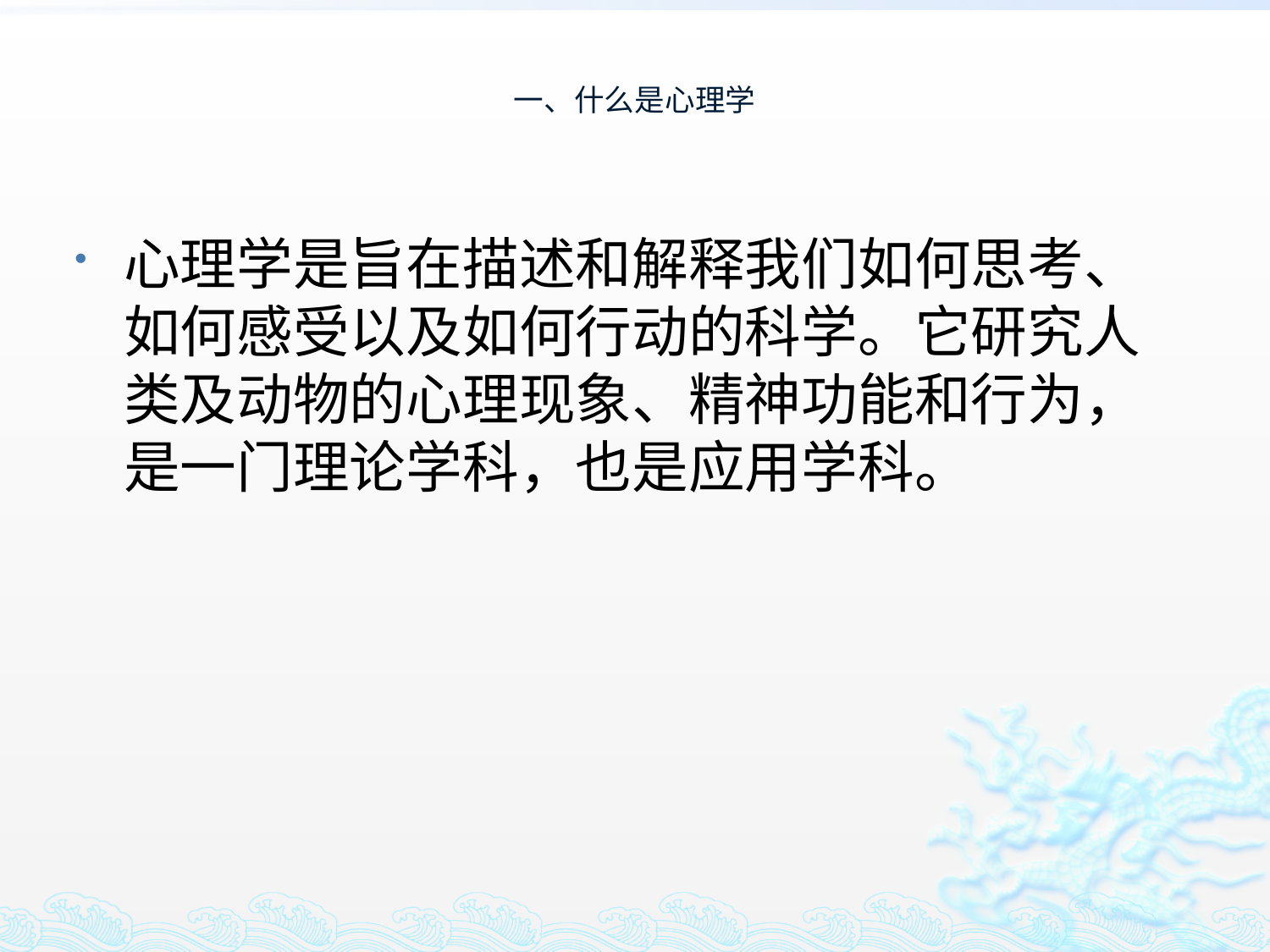

# 一、什么是心理学
心理学是旨在描述和解释我们如何思考、如何感受以及如何行动的科学。它研究人类及动物的心理现象、精神功能和行为，是一门理论学科，也是应用学科。